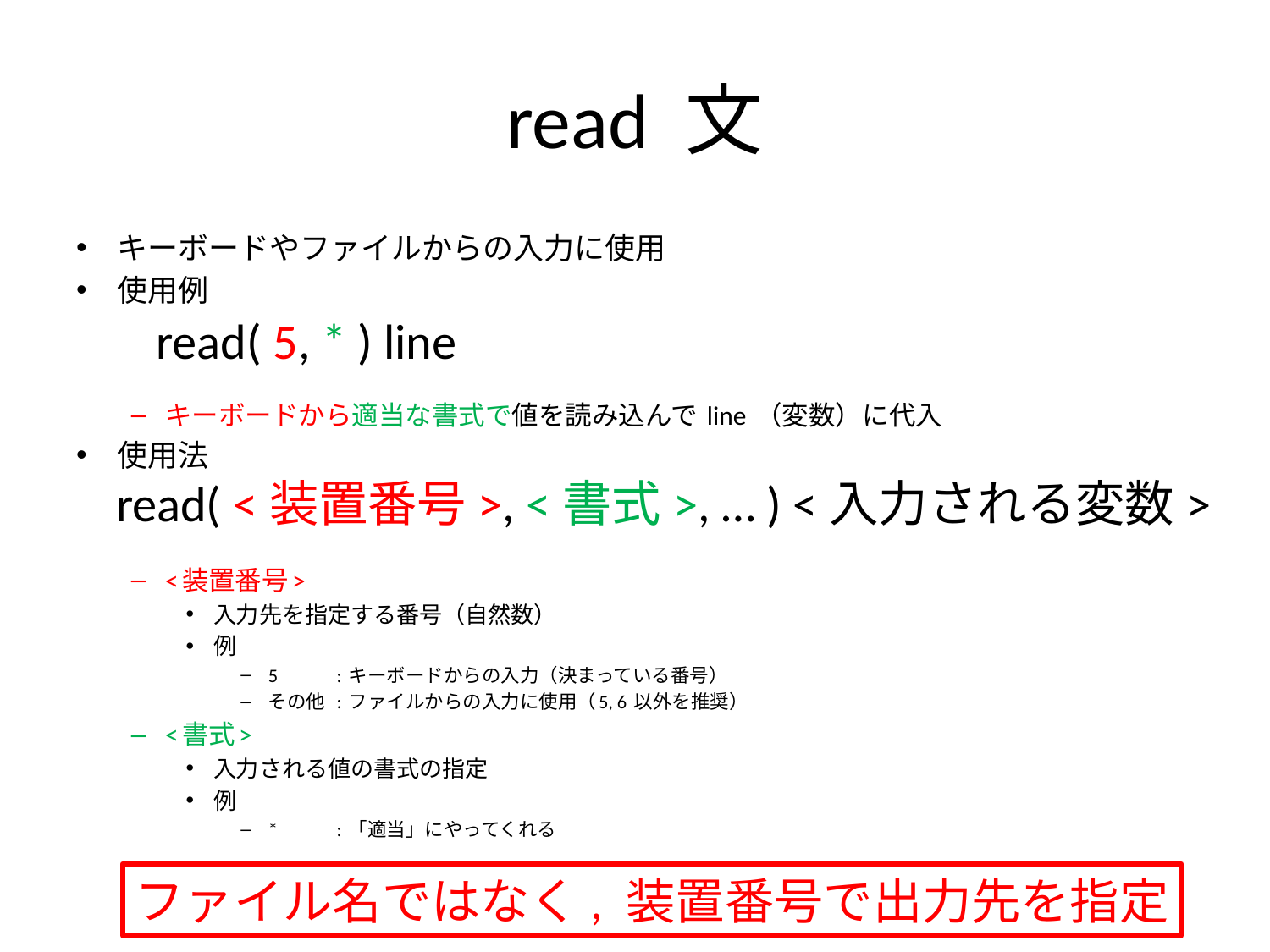

# read 文
キーボードやファイルからの入力に使用
使用例

キーボードから適当な書式で値を読み込んで line （変数）に代入
使用法

<装置番号>
入力先を指定する番号（自然数）
例
5		: キーボードからの入力（決まっている番号）
その他	: ファイルからの入力に使用（5, 6 以外を推奨）
<書式>
入力される値の書式の指定
例
*		: 「適当」にやってくれる

read( 5, * ) line
read( <装置番号>, <書式>, … ) <入力される変数>
ファイル名ではなく, 装置番号で出力先を指定